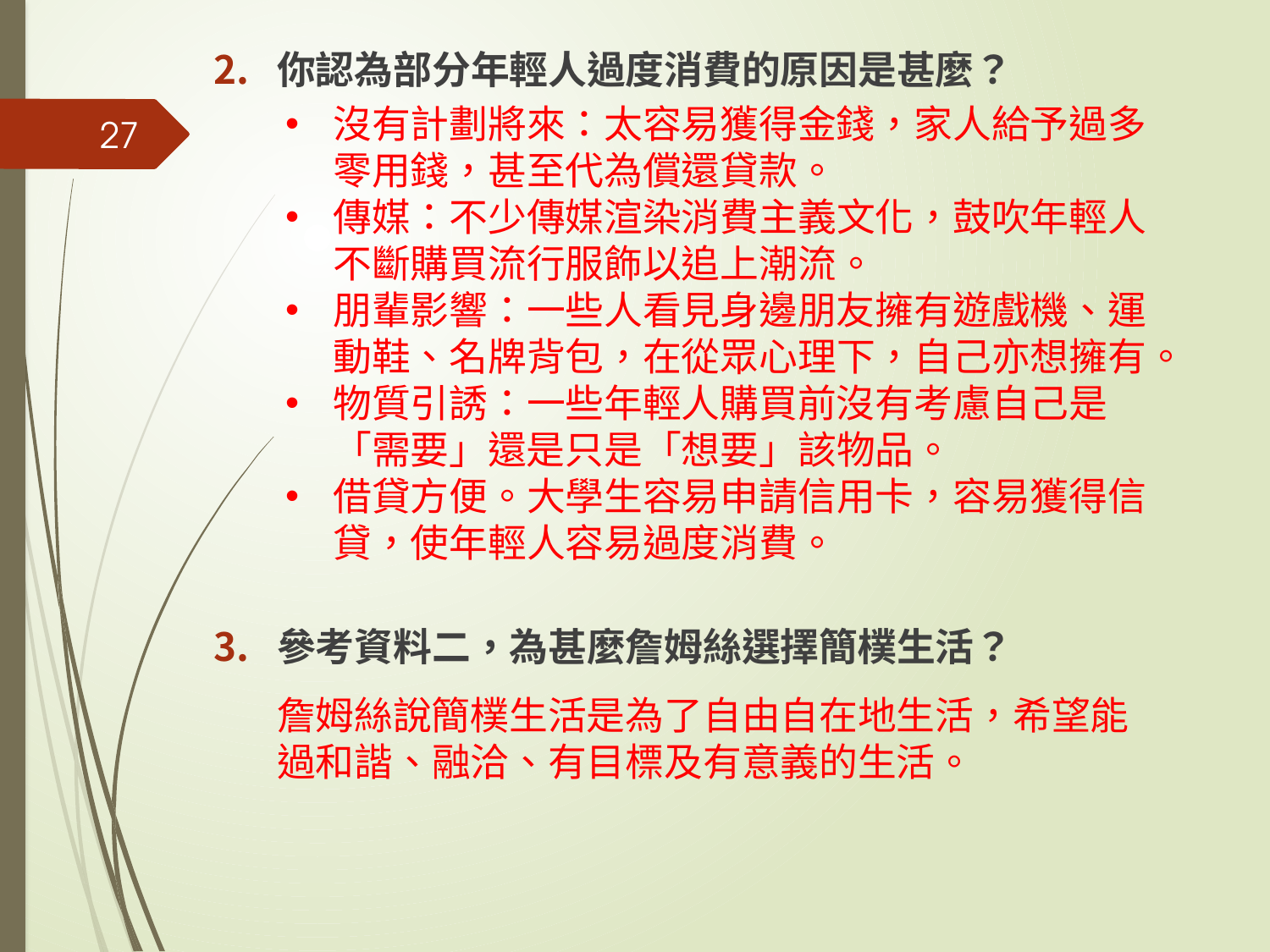

你認為部分年輕人過度消費的原因是甚麼？

參考資料二，為甚麼詹姆絲選擇簡樸生活？

沒有計劃將來：太容易獲得金錢，家人給予過多零用錢，甚至代為償還貸款。
傳媒：不少傳媒渲染消費主義文化，鼓吹年輕人不斷購買流行服飾以追上潮流。
朋輩影響：一些人看見身邊朋友擁有遊戲機、運動鞋、名牌背包，在從眾心理下，自己亦想擁有。
物質引誘：一些年輕人購買前沒有考慮自己是「需要」還是只是「想要」該物品。
借貸方便。大學生容易申請信用卡，容易獲得信貸，使年輕人容易過度消費。
27
詹姆絲說簡樸生活是為了自由自在地生活，希望能過和諧、融洽、有目標及有意義的生活。